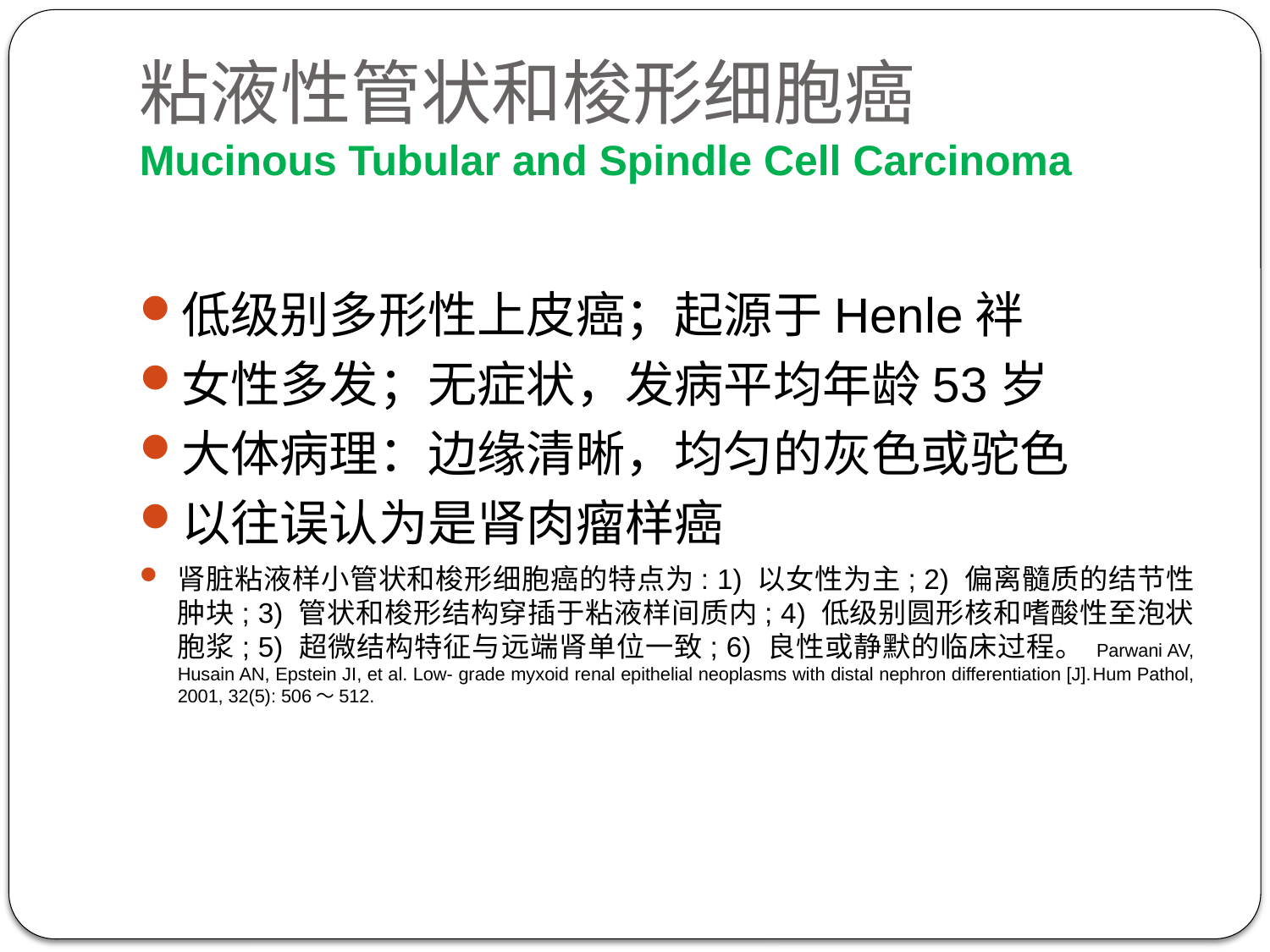

# 粘液性管状和梭形细胞癌 Mucinous Tubular and Spindle Cell Carcinoma
低级别多形性上皮癌；起源于Henle袢
女性多发；无症状，发病平均年龄53岁
大体病理：边缘清晰，均匀的灰色或驼色
以往误认为是肾肉瘤样癌
肾脏粘液样小管状和梭形细胞癌的特点为: 1) 以女性为主; 2) 偏离髓质的结节性肿块; 3) 管状和梭形结构穿插于粘液样间质内; 4) 低级别圆形核和嗜酸性至泡状胞浆; 5) 超微结构特征与远端肾单位一致; 6) 良性或静默的临床过程。 Parwani AV, Husain AN, Epstein JI, et al. Low- grade myxoid renal epithelial neoplasms with distal nephron differentiation [J].Hum Pathol, 2001, 32(5): 506～512.